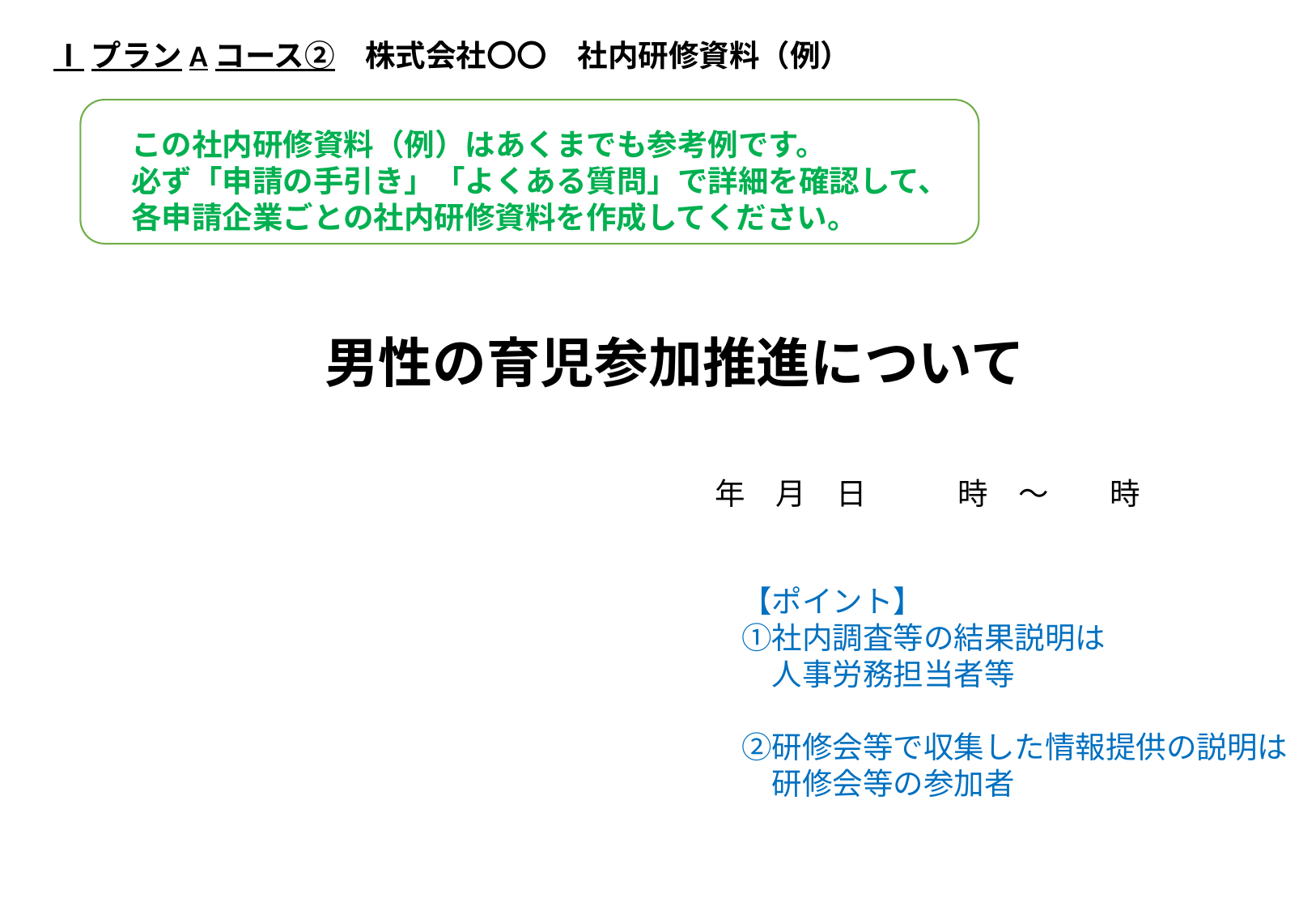

ⅠプランAコース②　株式会社〇〇　社内研修資料（例）

この社内研修資料（例）はあくまでも参考例です。
必ず「申請の手引き」「よくある質問」で詳細を確認して、
各申請企業ごとの社内研修資料を作成してください。
男性の育児参加推進について
年　月　日　　　時　～　　時

　　　　　　　　　　　　【ポイント】
　　　　　　　　　　　　①社内調査等の結果説明は
　　　　　　　　　　　　　人事労務担当者等

　　　　　　　　　　　　②研修会等で収集した情報提供の説明は
　　　　　　　　　　　　　研修会等の参加者